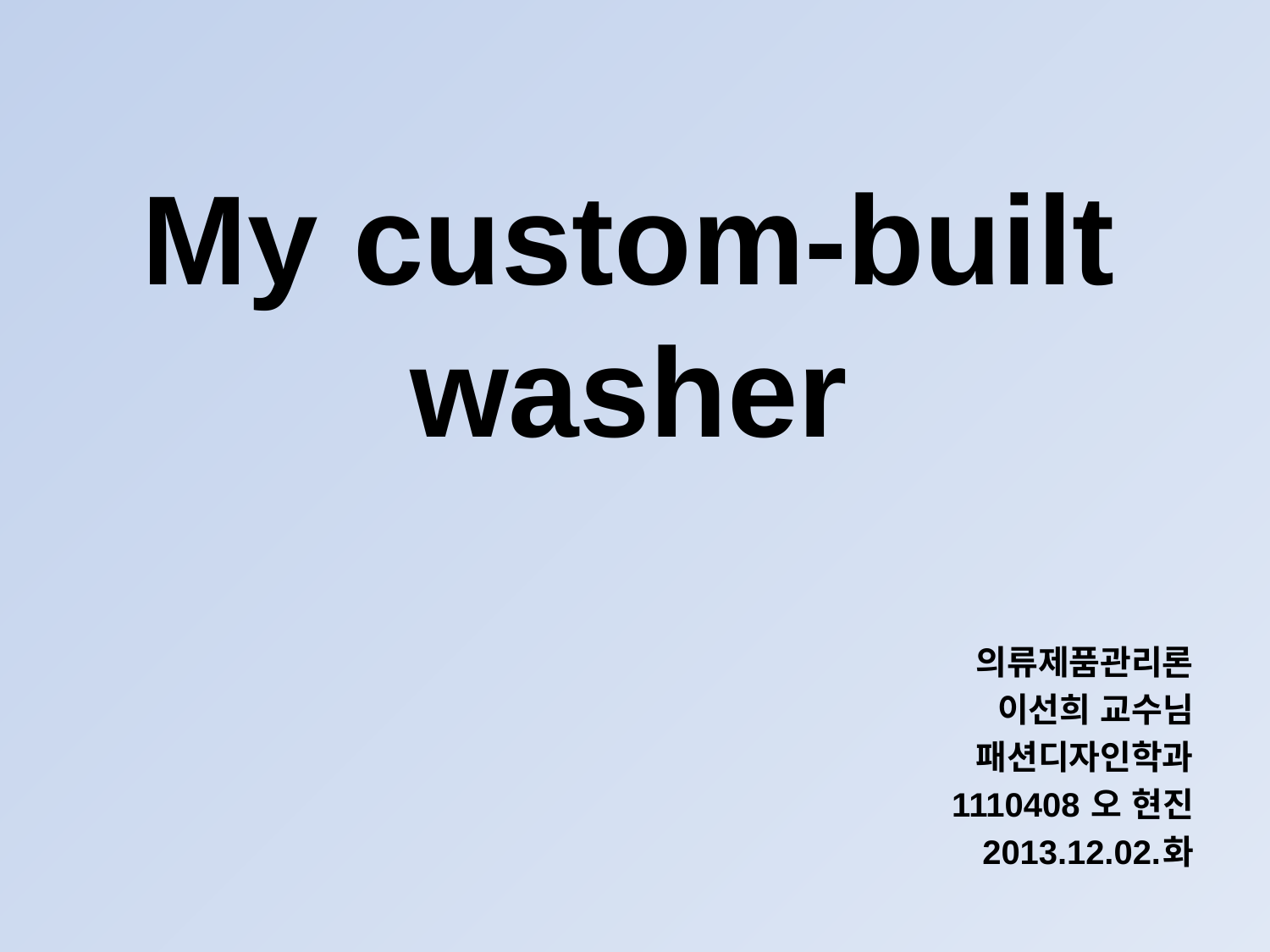

# My custom-built washer
의류제품관리론
이선희 교수님
패션디자인학과
1110408 오 현진
2013.12.02.화